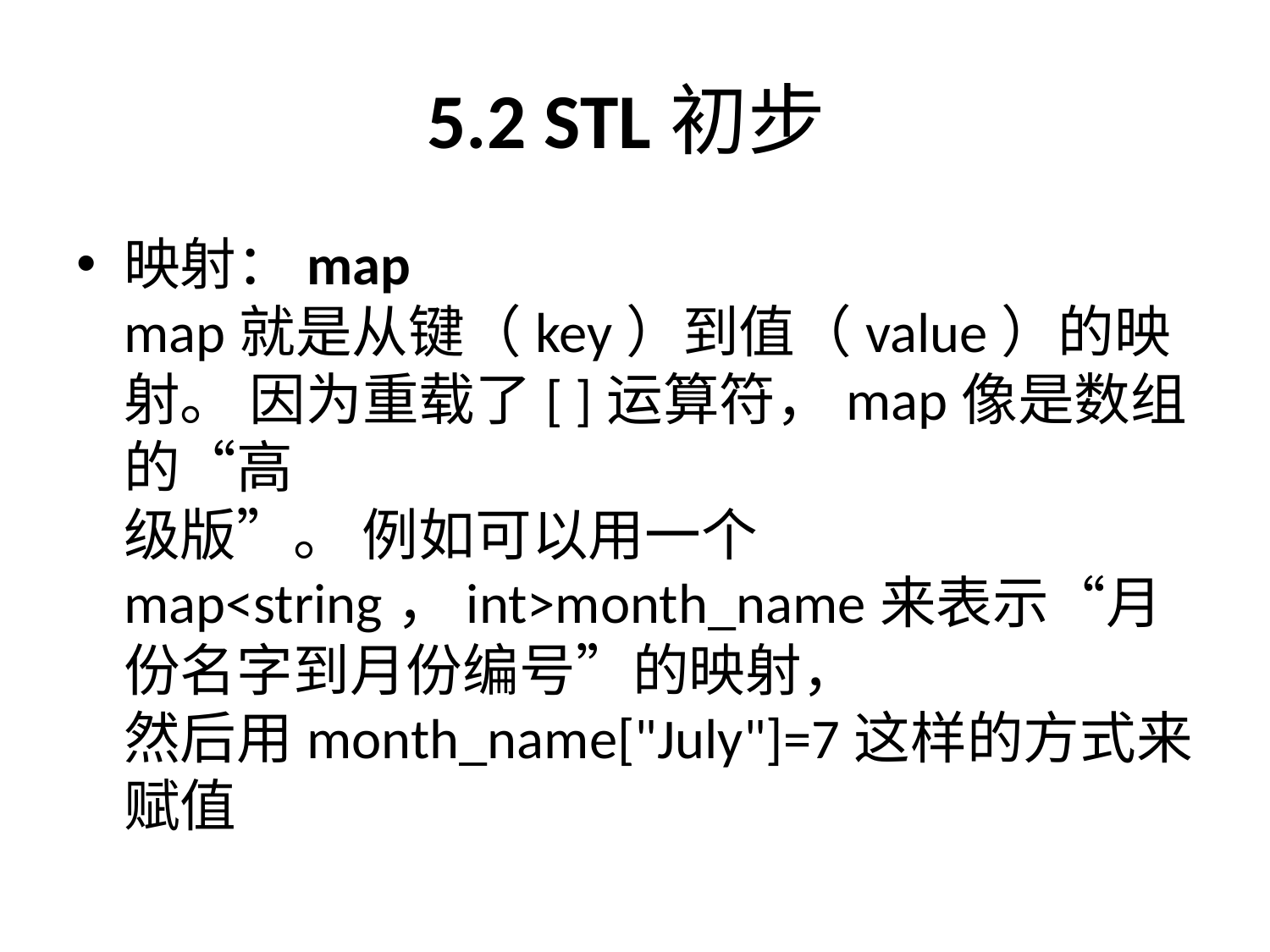

# 5.2 STL初步
映射：map
map就是从键（key）到值（value）的映射。 因为重载了[ ]运算符，map像是数组的“高
级版”。 例如可以用一个map<string，int>month_name来表示“月份名字到月份编号”的映射，
然后用month_name["July"]=7这样的方式来赋值